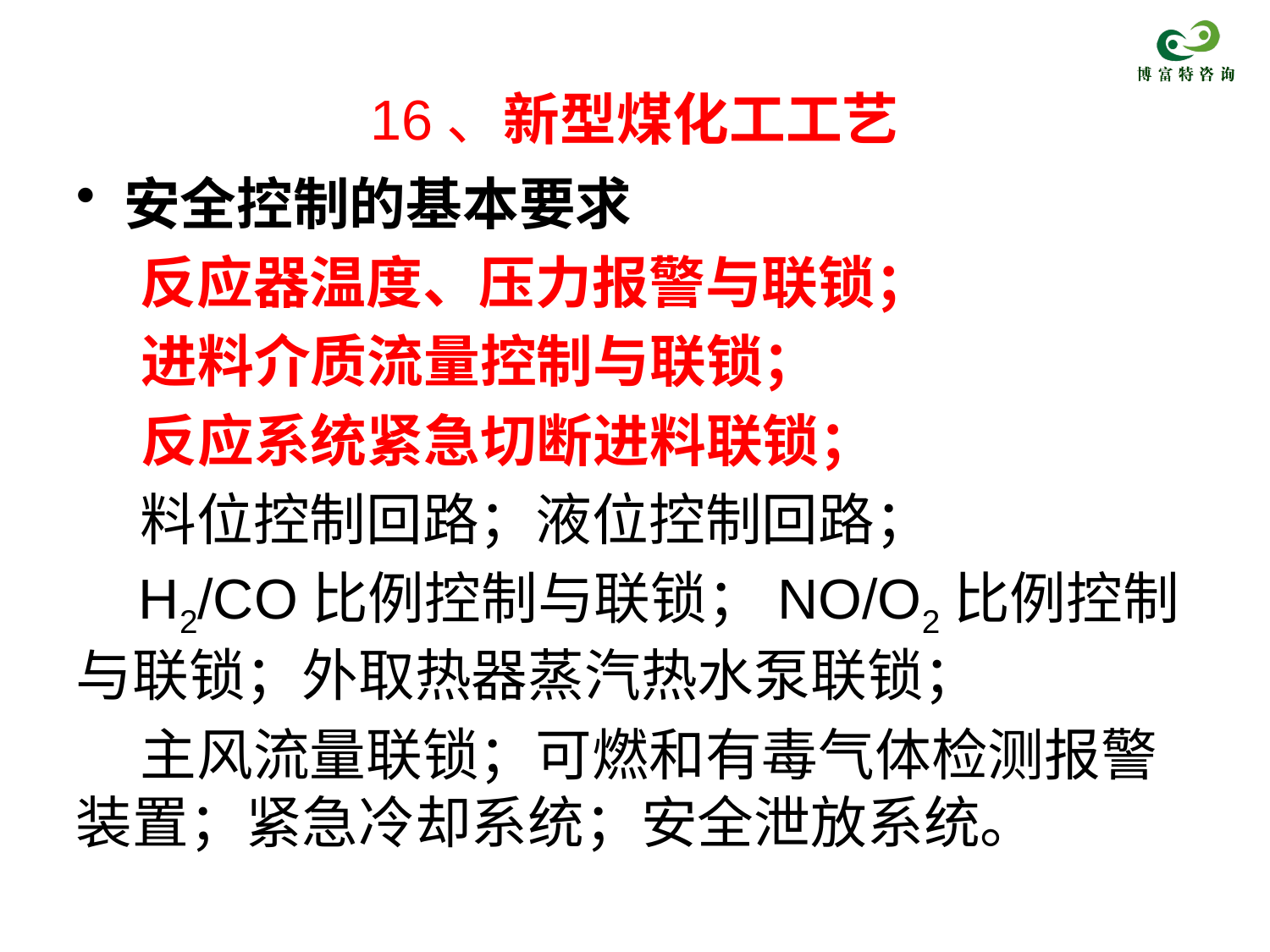

# 16、新型煤化工工艺
安全控制的基本要求
    反应器温度、压力报警与联锁；
    进料介质流量控制与联锁；
    反应系统紧急切断进料联锁；
    料位控制回路；液位控制回路；
    H2/CO比例控制与联锁；NO/O2比例控制与联锁；外取热器蒸汽热水泵联锁；
    主风流量联锁；可燃和有毒气体检测报警装置；紧急冷却系统；安全泄放系统。